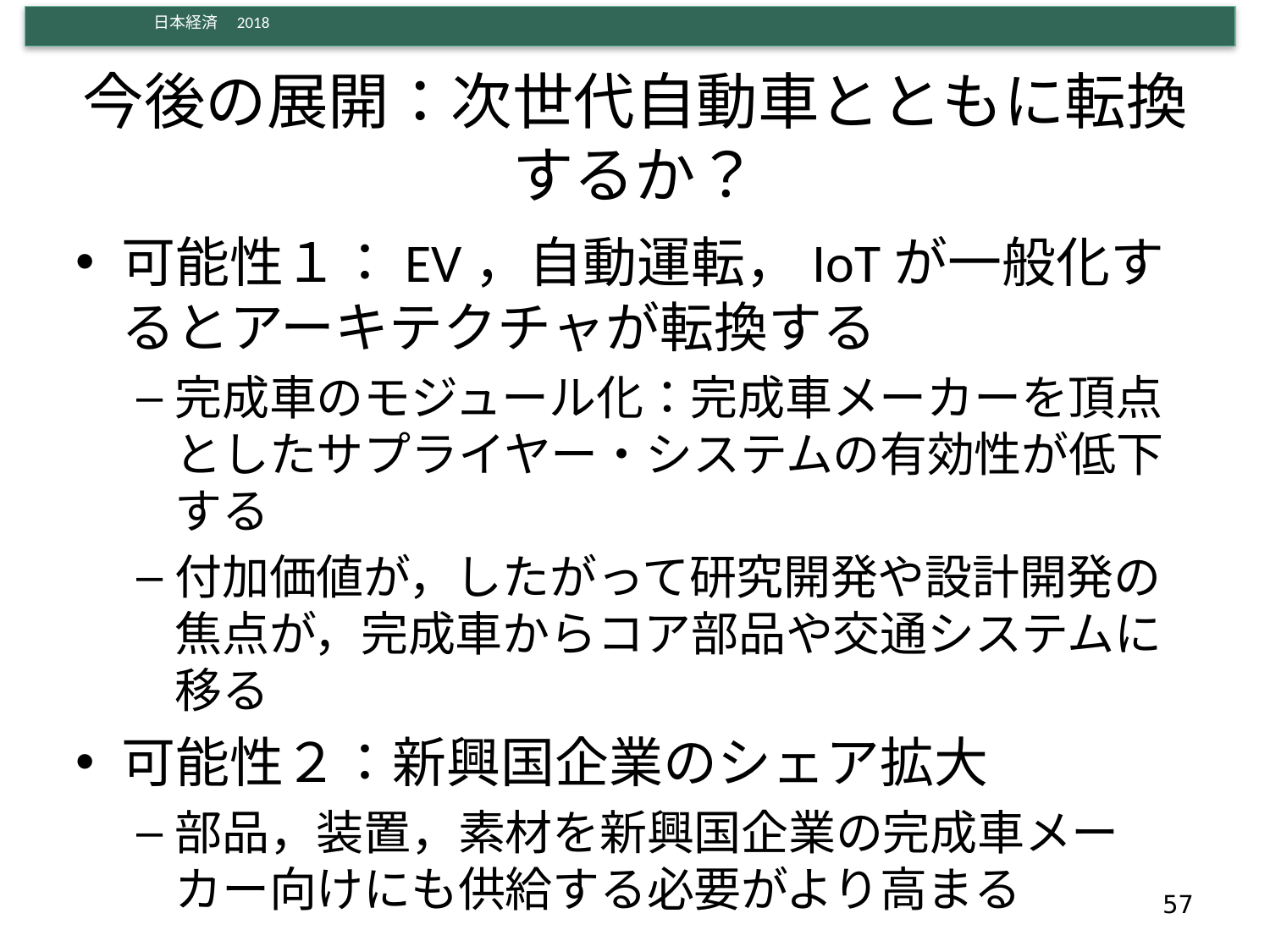

# 今後の展開：次世代自動車とともに転換するか？
可能性１：EV，自動運転，IoTが一般化するとアーキテクチャが転換する
完成車のモジュール化：完成車メーカーを頂点としたサプライヤー・システムの有効性が低下する
付加価値が，したがって研究開発や設計開発の焦点が，完成車からコア部品や交通システムに移る
可能性２：新興国企業のシェア拡大
部品，装置，素材を新興国企業の完成車メーカー向けにも供給する必要がより高まる

57